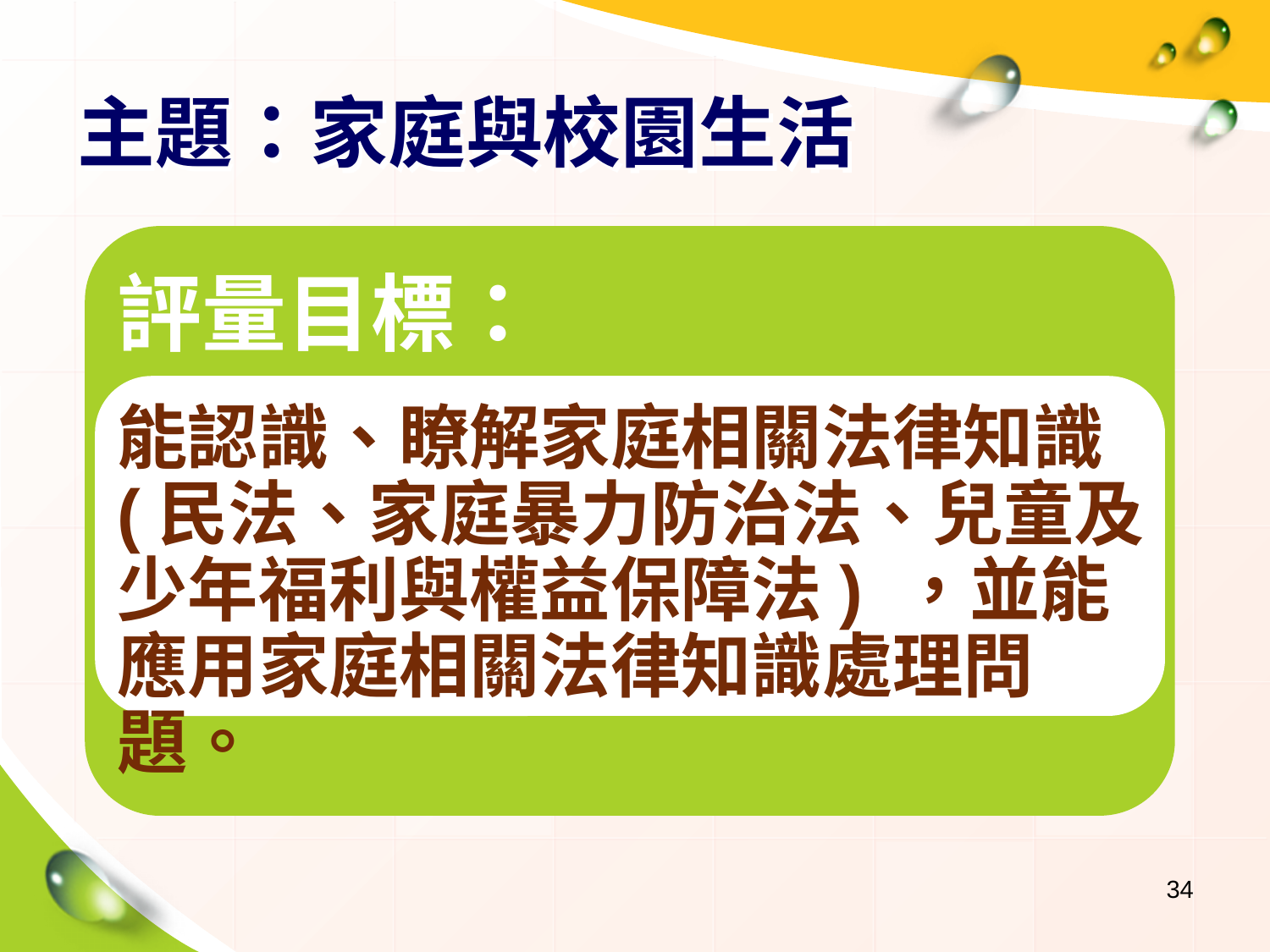

主題：家庭與校園生活

評量目標：

能認識、瞭解家庭相關法律知識(民法、家庭暴力防治法、兒童及少年福利與權益保障法) ，並能應用家庭相關法律知識處理問題。
34